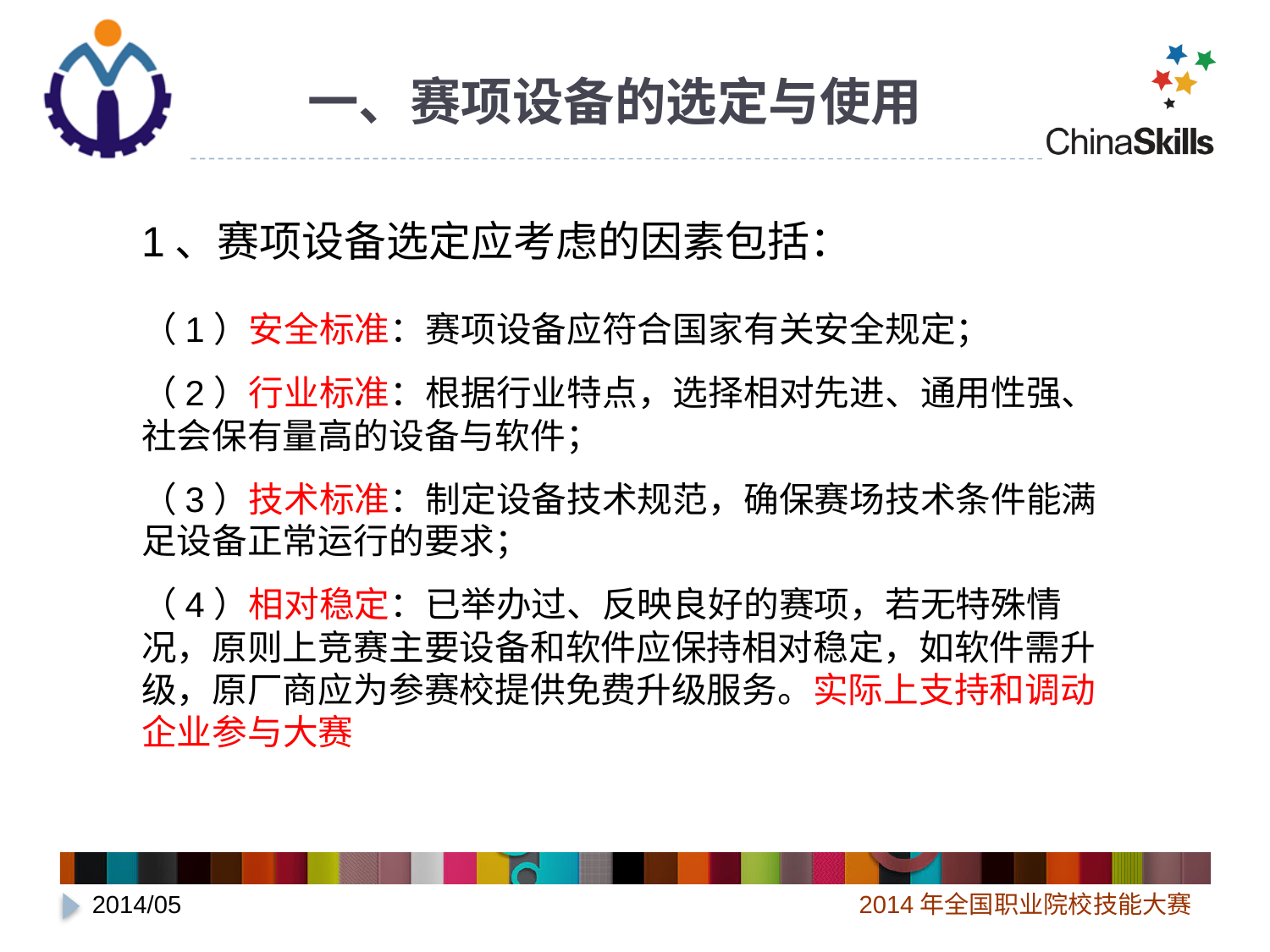

# 一、赛项设备的选定与使用
1、赛项设备选定应考虑的因素包括：
（1）安全标准：赛项设备应符合国家有关安全规定；
（2）行业标准：根据行业特点，选择相对先进、通用性强、社会保有量高的设备与软件；
（3）技术标准：制定设备技术规范，确保赛场技术条件能满足设备正常运行的要求；
（4）相对稳定：已举办过、反映良好的赛项，若无特殊情况，原则上竞赛主要设备和软件应保持相对稳定，如软件需升级，原厂商应为参赛校提供免费升级服务。实际上支持和调动企业参与大赛

2014/05
2014年全国职业院校技能大赛